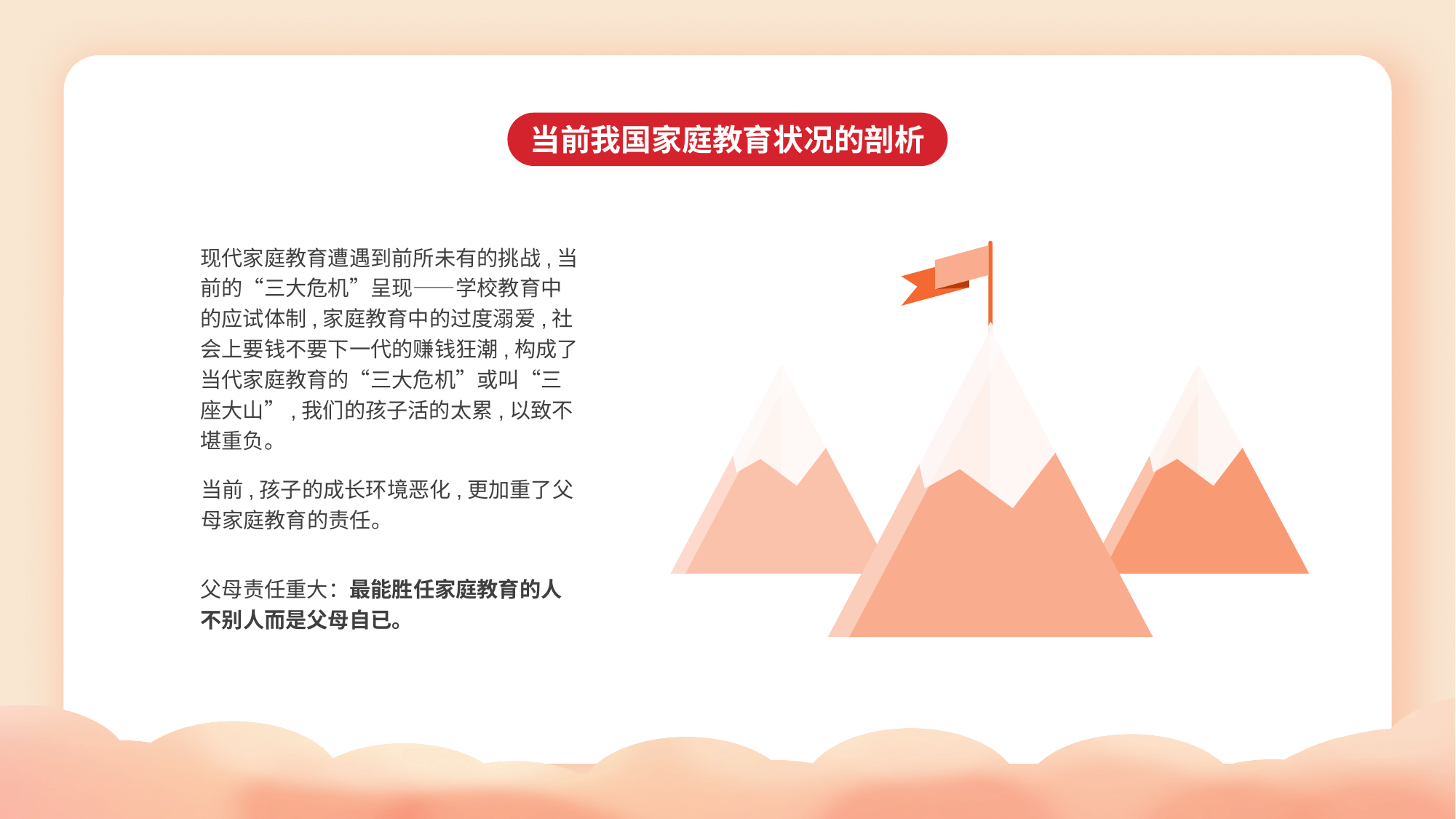

当前我国家庭教育状况的剖析
现代家庭教育遭遇到前所未有的挑战,当前的“三大危机”呈现——学校教育中的应试体制,家庭教育中的过度溺爱,社会上要钱不要下一代的赚钱狂潮,构成了当代家庭教育的“三大危机”或叫“三座大山”,我们的孩子活的太累,以致不堪重负。

当前,孩子的成长环境恶化,更加重了父母家庭教育的责任。
父母责任重大：最能胜任家庭教育的人不别人而是父母自已。